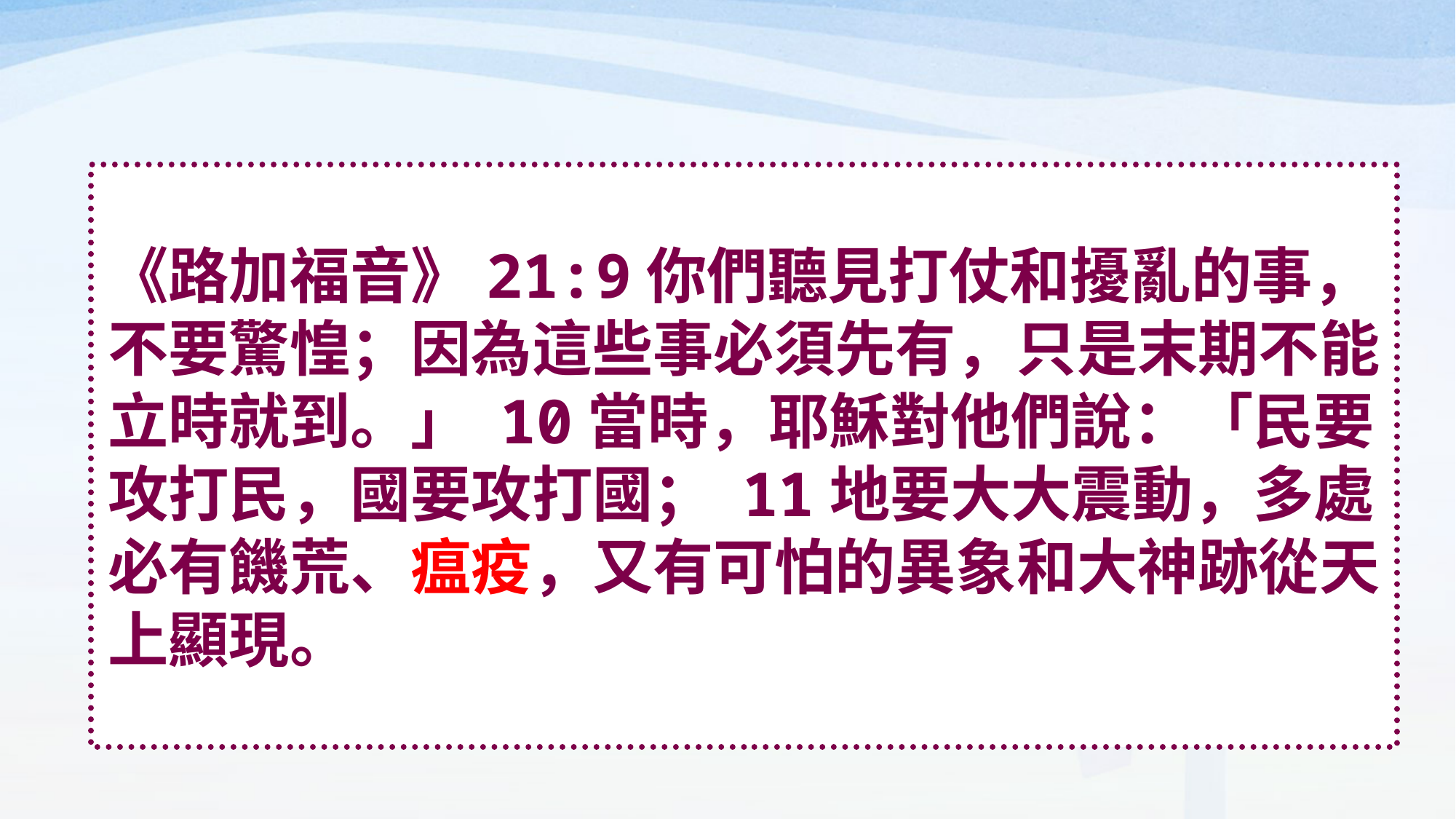

《路加福音》21:9你們聽見打仗和擾亂的事，不要驚惶；因為這些事必須先有，只是末期不能立時就到。」 10當時，耶穌對他們說：「民要攻打民，國要攻打國； 11地要大大震動，多處必有饑荒、瘟疫，又有可怕的異象和大神跡從天上顯現。